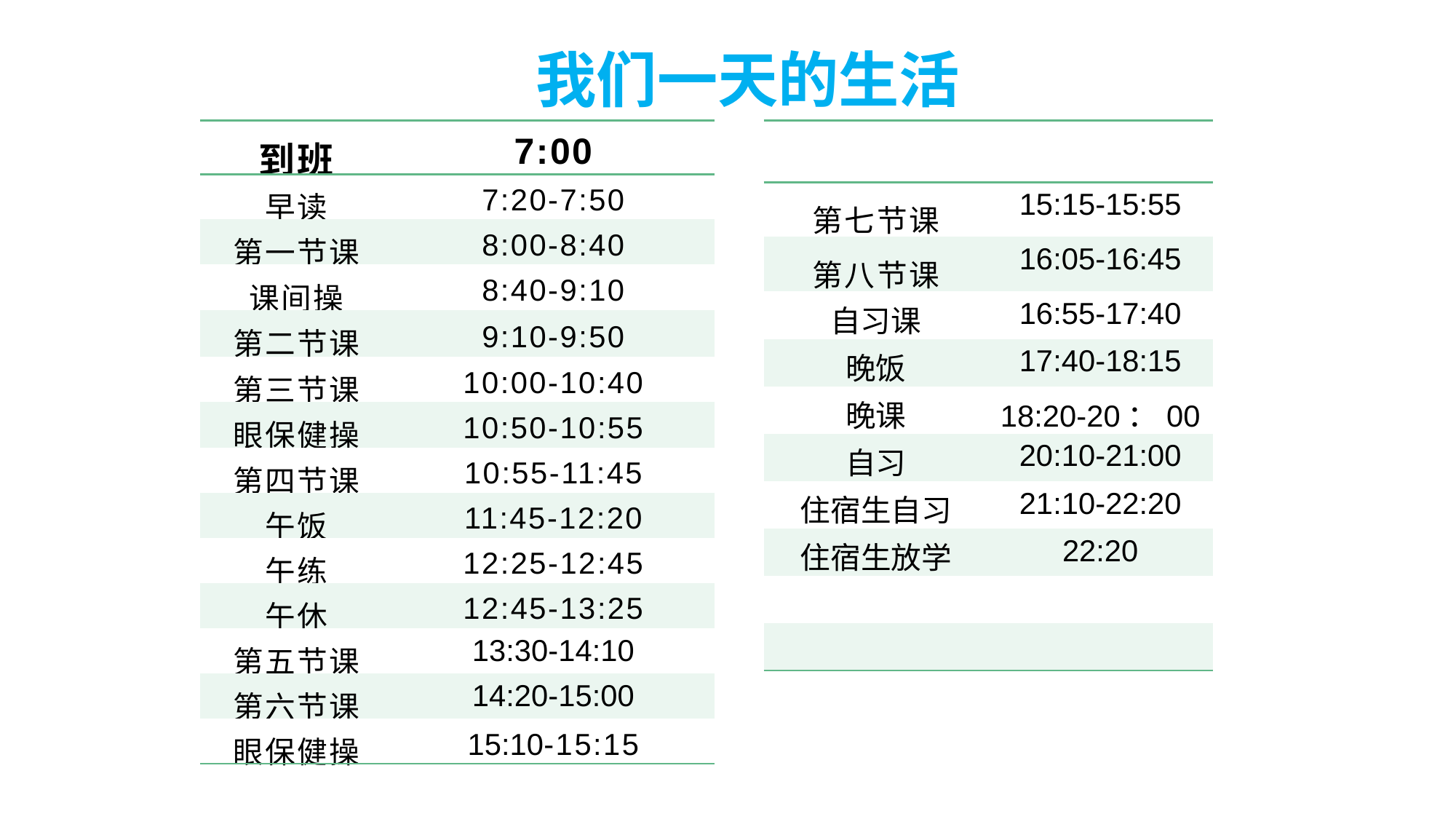

我们一天的生活
|  |  |
| --- | --- |
| 第七节课 | 15:15-15:55 |
| 第八节课 | 16:05-16:45 |
| 自习课 | 16:55-17:40 |
| 晚饭 | 17:40-18:15 |
| 晚课 | 18:20-20：00 |
| 自习 | 20:10-21:00 |
| 住宿生自习 | 21:10-22:20 |
| 住宿生放学 | 22:20 |
|  |  |
|  |  |
| 到班 | 7:00 |
| --- | --- |
| 早读 | 7:20-7:50 |
| 第一节课 | 8:00-8:40 |
| 课间操 | 8:40-9:10 |
| 第二节课 | 9:10-9:50 |
| 第三节课 | 10:00-10:40 |
| 眼保健操 | 10:50-10:55 |
| 第四节课 | 10:55-11:45 |
| 午饭 | 11:45-12:20 |
| 午练 | 12:25-12:45 |
| 午休 | 12:45-13:25 |
| 第五节课 | 13:30-14:10 |
| 第六节课 | 14:20-15:00 |
| 眼保健操 | 15:10-15:15 |